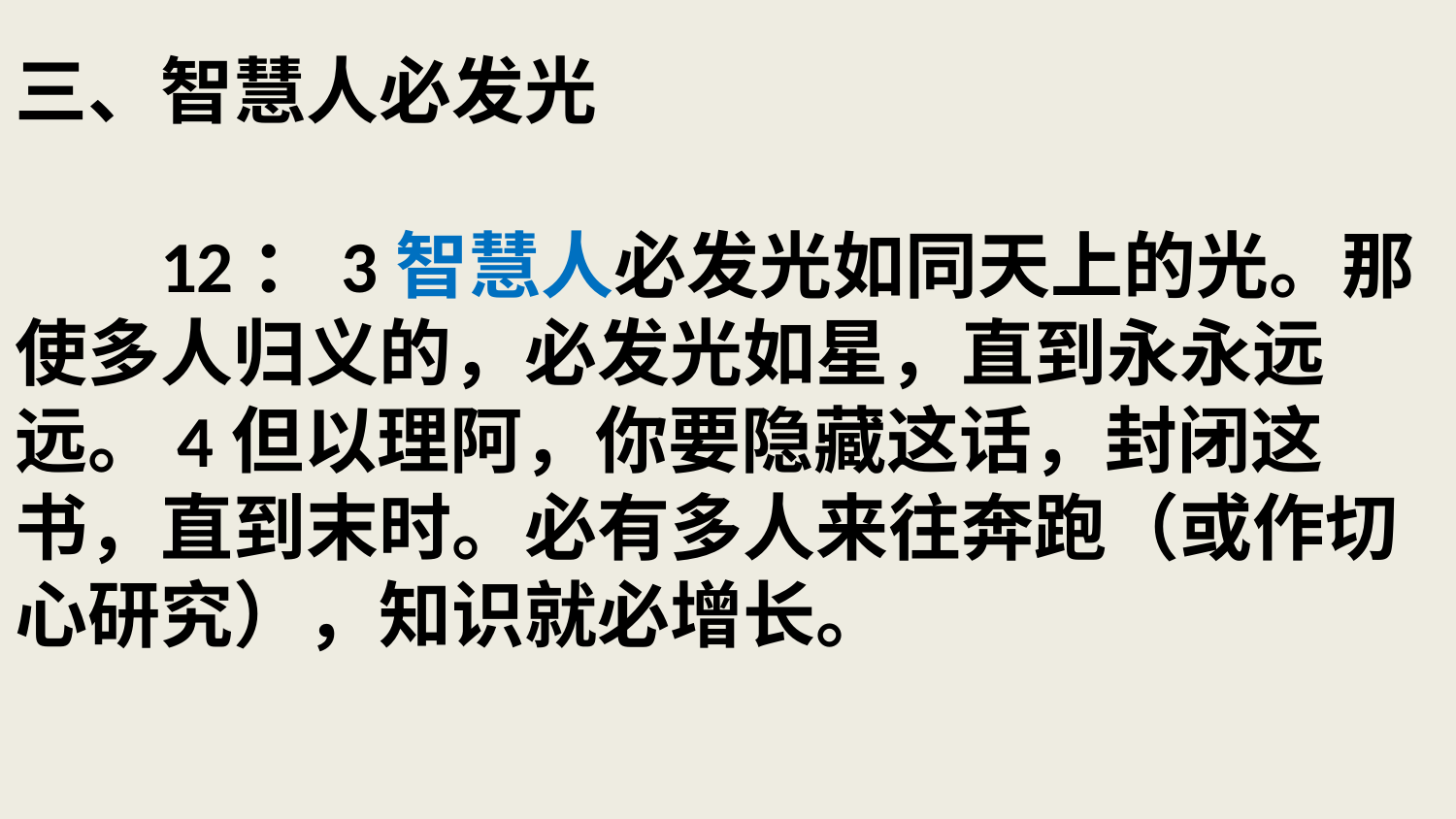

# 三、智慧人必发光 12：3智慧人必发光如同天上的光。那使多人归义的，必发光如星，直到永永远远。4但以理阿，你要隐藏这话，封闭这书，直到末时。必有多人来往奔跑（或作切心研究），知识就必增长。